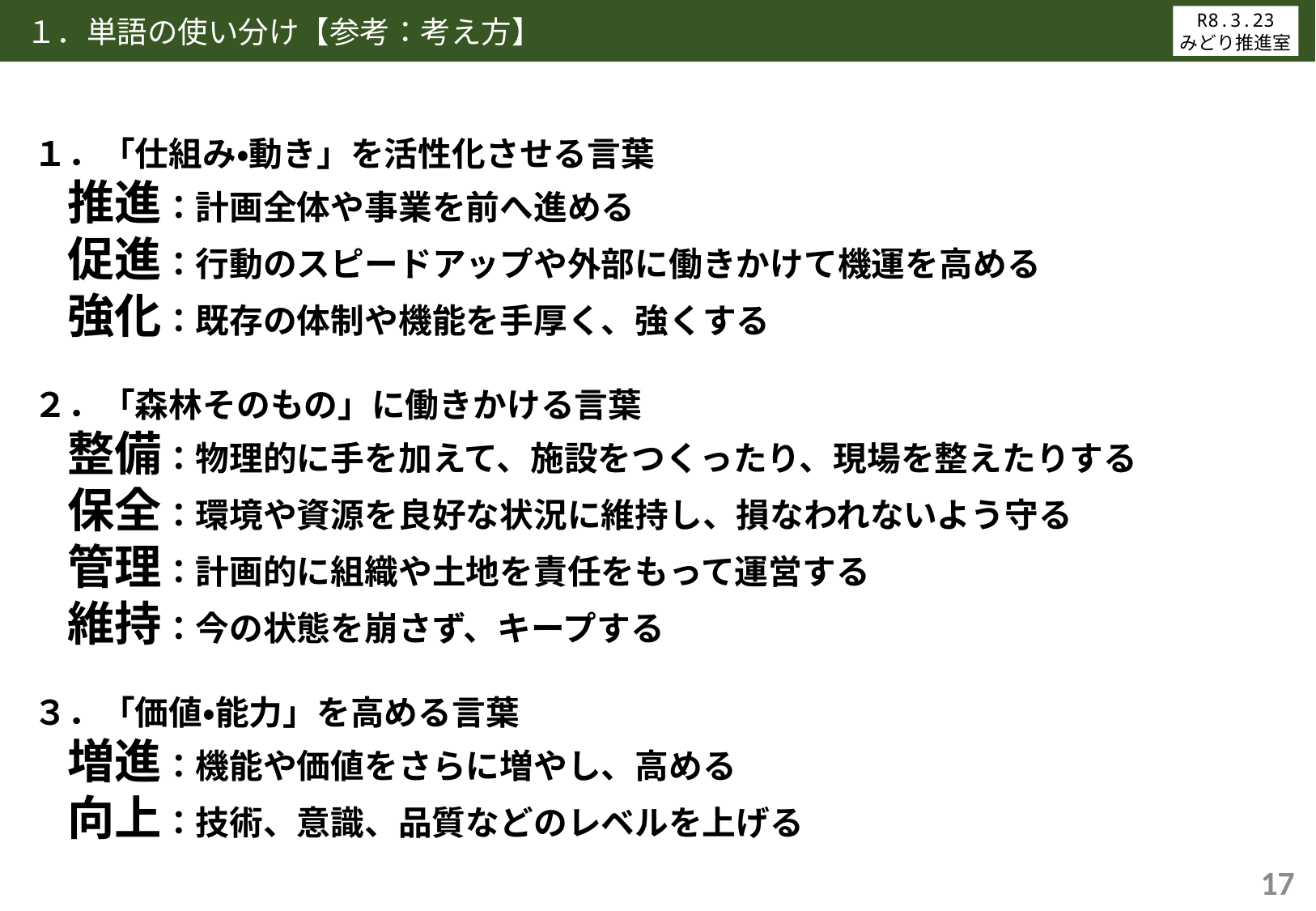

１．単語の使い分け【参考：考え方】
R8.3.23
みどり推進室
１．「仕組み・動き」を活性化させる言葉
　推進：計画全体や事業を前へ進める
　促進：行動のスピードアップや外部に働きかけて機運を高める
　強化：既存の体制や機能を手厚く、強くする

２．「森林そのもの」に働きかける言葉
　整備：物理的に手を加えて、施設をつくったり、現場を整えたりする
　保全：環境や資源を良好な状況に維持し、損なわれないよう守る
　管理：計画的に組織や土地を責任をもって運営する
　維持：今の状態を崩さず、キープする

３．「価値・能力」を高める言葉
　増進：機能や価値をさらに増やし、高める
　向上：技術、意識、品質などのレベルを上げる
17